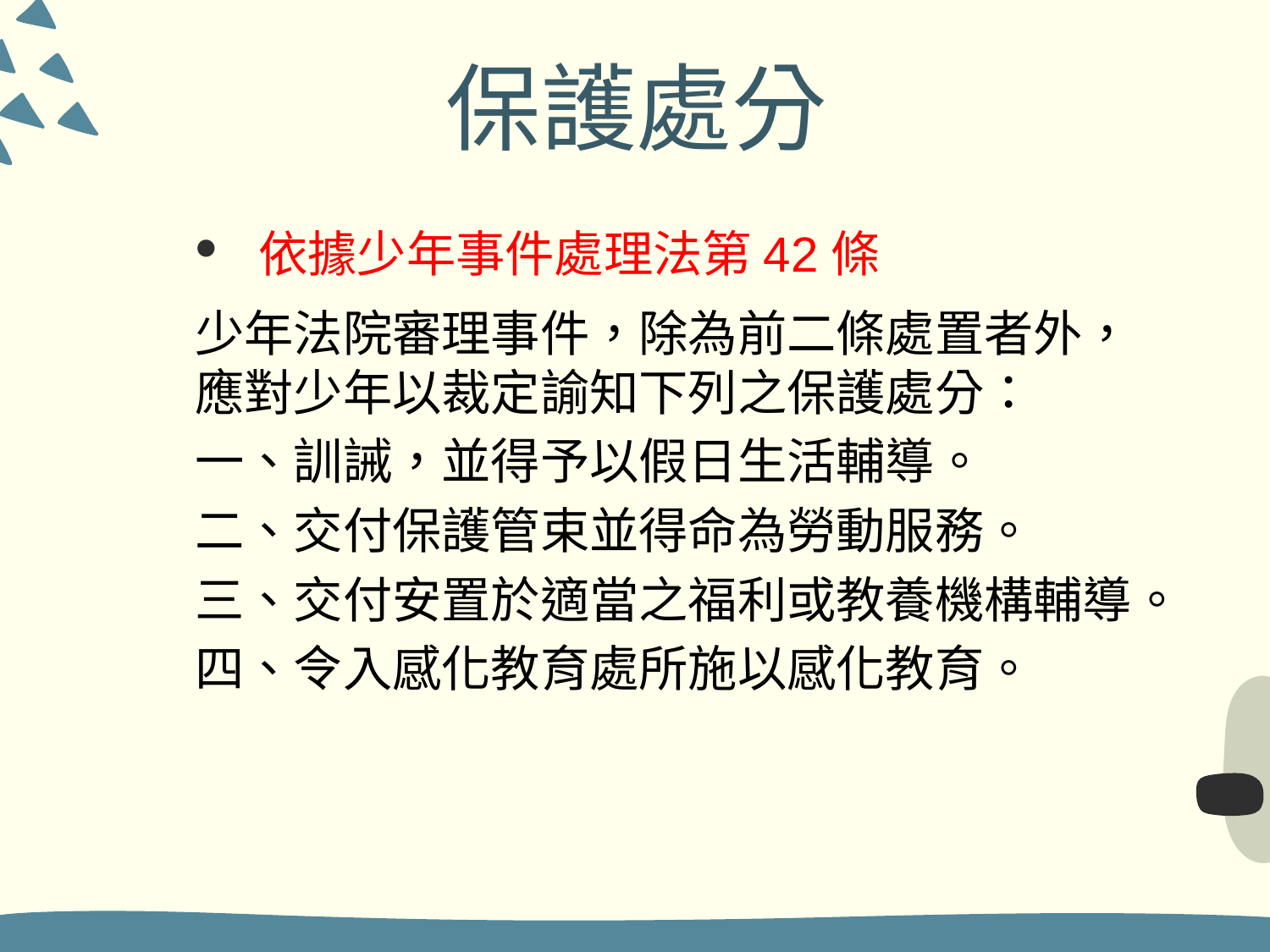

# 保護處分

依據少年事件處理法第42條
少年法院審理事件，除為前二條處置者外，應對少年以裁定諭知下列之保護處分：
一、訓誡，並得予以假日生活輔導。
二、交付保護管束並得命為勞動服務。
三、交付安置於適當之福利或教養機構輔導。
四、令入感化教育處所施以感化教育。